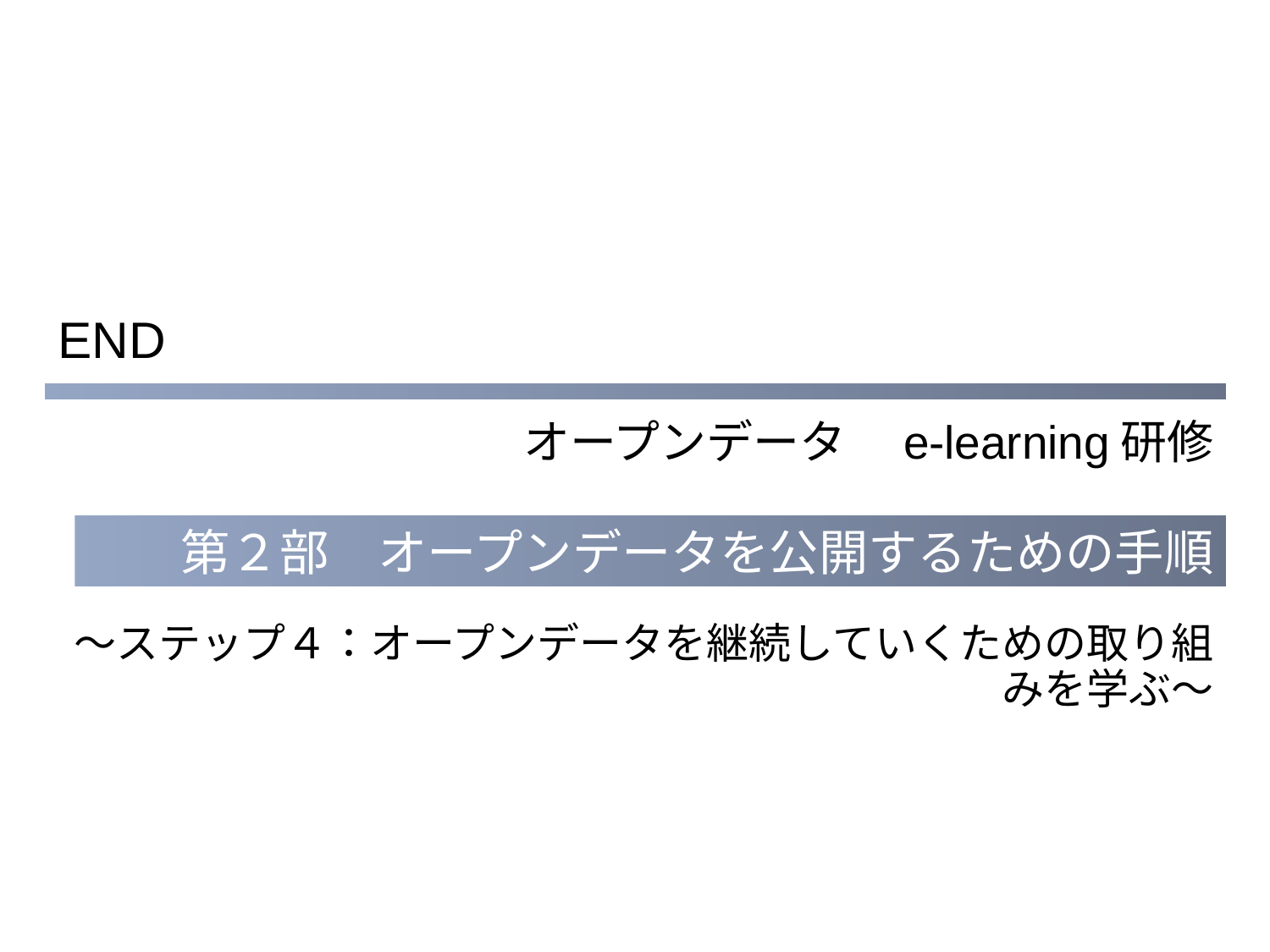

END
# オープンデータ　e-learning研修
第２部　オープンデータを公開するための手順
～ステップ４：オープンデータを継続していくための取り組みを学ぶ～